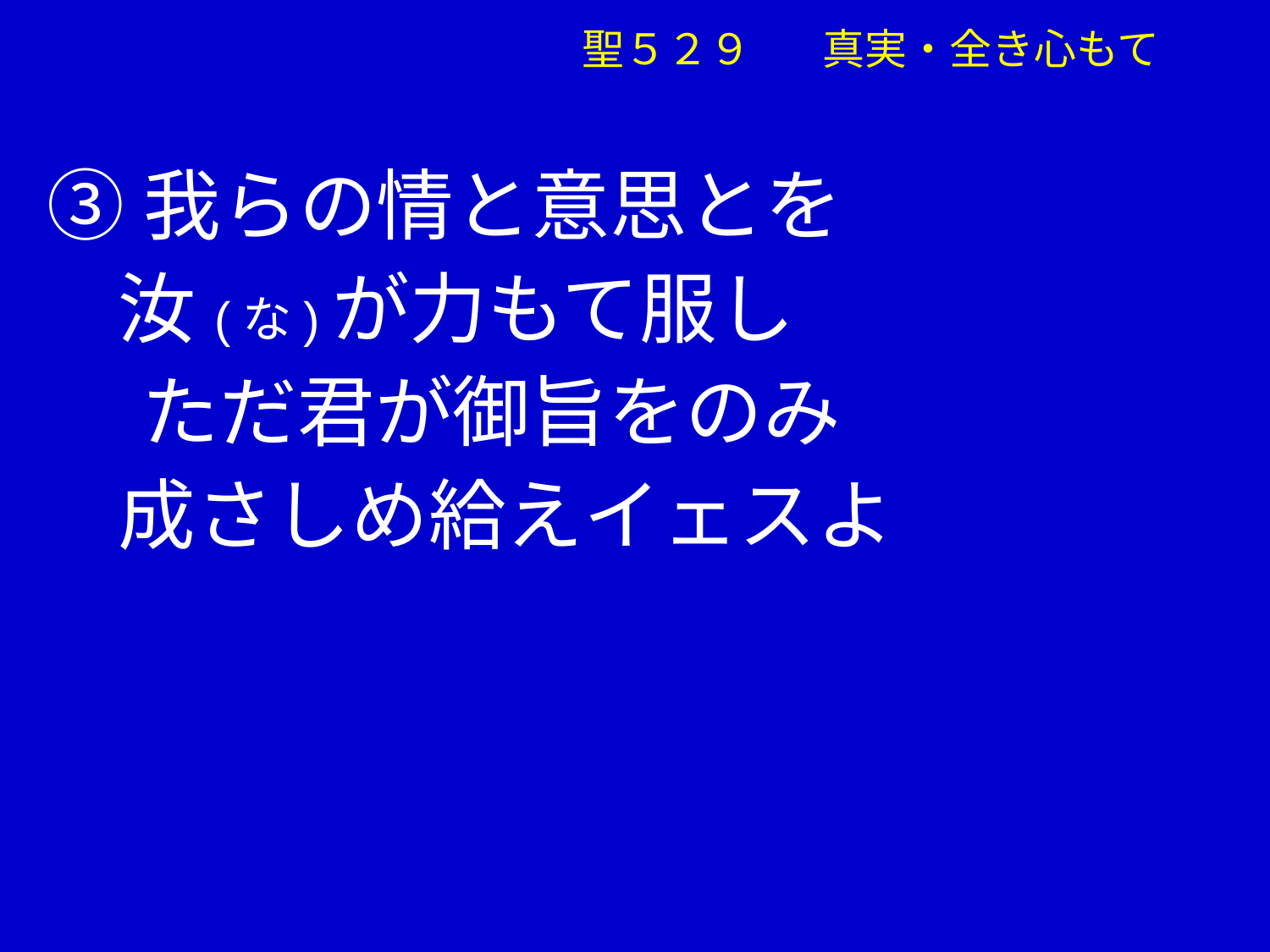

聖５２９   　真実・全き心もて
③我らの情と意思とを
   汝(な)が力もて服し
　 ただ君が御旨をのみ
   成さしめ給えイェスよ